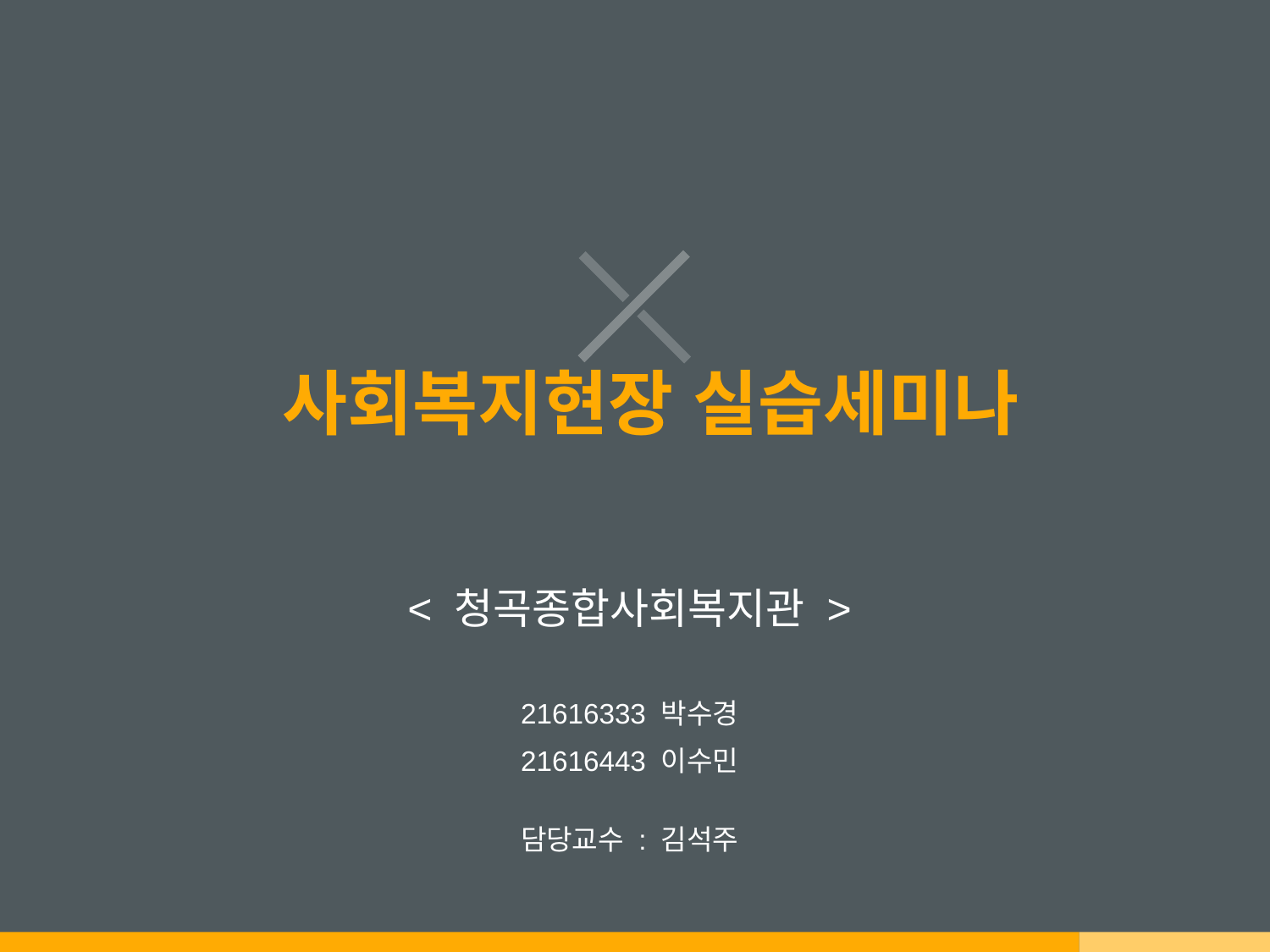

# 사회복지현장 실습세미나
< 청곡종합사회복지관 >

21616333 박수경
21616443 이수민

담당교수 : 김석주